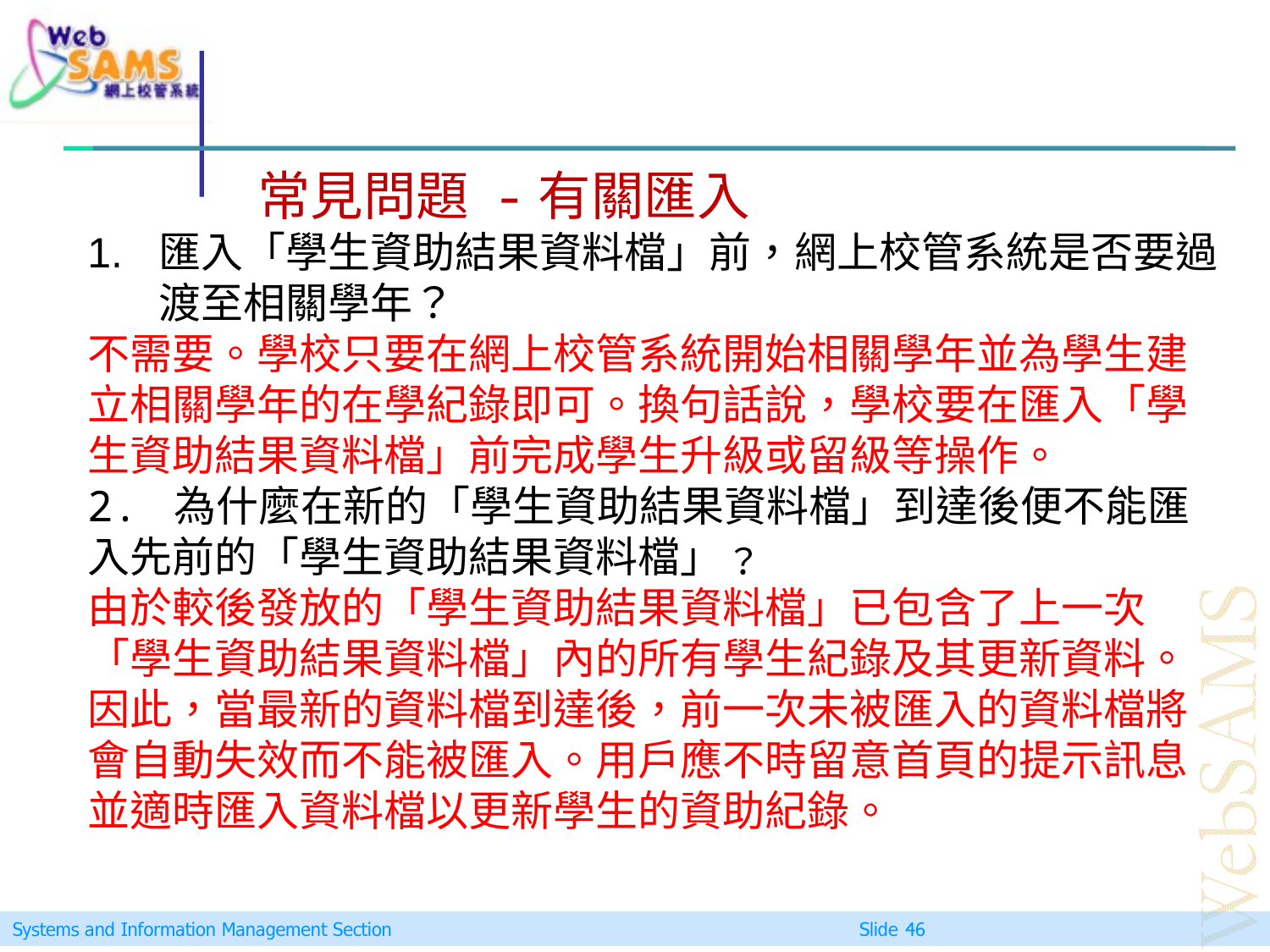

常見問題 -有關匯入
匯入「學生資助結果資料檔」前，網上校管系統是否要過渡至相關學年？
不需要。學校只要在網上校管系統開始相關學年並為學生建立相關學年的在學紀錄即可。換句話說，學校要在匯入「學生資助結果資料檔」前完成學生升級或留級等操作。
2. 為什麼在新的「學生資助結果資料檔」到達後便不能匯入先前的「學生資助結果資料檔」﹖
由於較後發放的「學生資助結果資料檔」已包含了上一次「學生資助結果資料檔」內的所有學生紀錄及其更新資料。因此，當最新的資料檔到達後，前一次未被匯入的資料檔將會自動失效而不能被匯入。用戶應不時留意首頁的提示訊息並適時匯入資料檔以更新學生的資助紀錄。

推薦